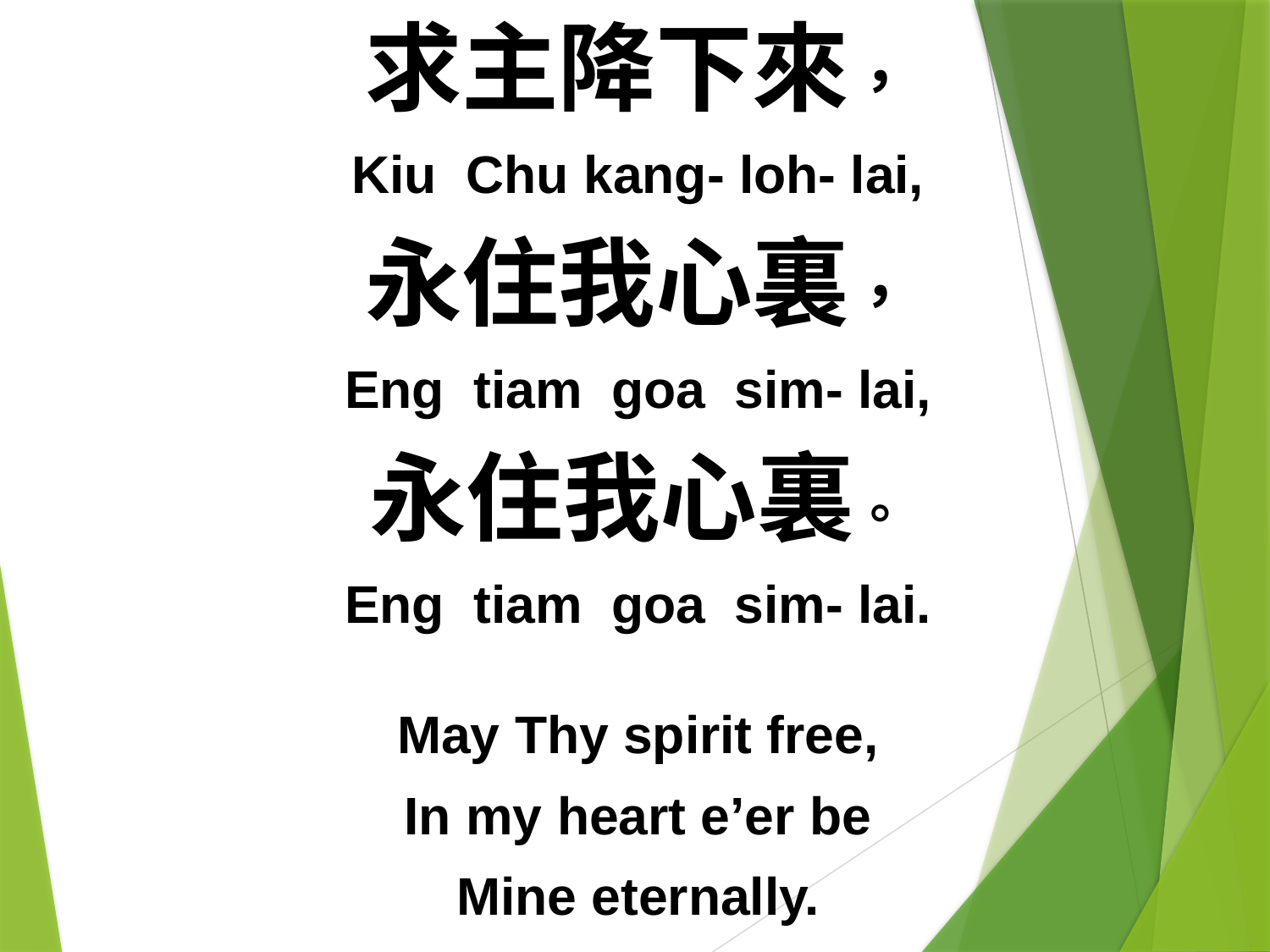

求主降下來，
Kiu  Chu kang- loh- lai,
永住我心裏，
Eng  tiam  goa  sim- lai,
永住我心裏。
Eng  tiam  goa  sim- lai.

May Thy spirit free,
In my heart e’er be
Mine eternally.